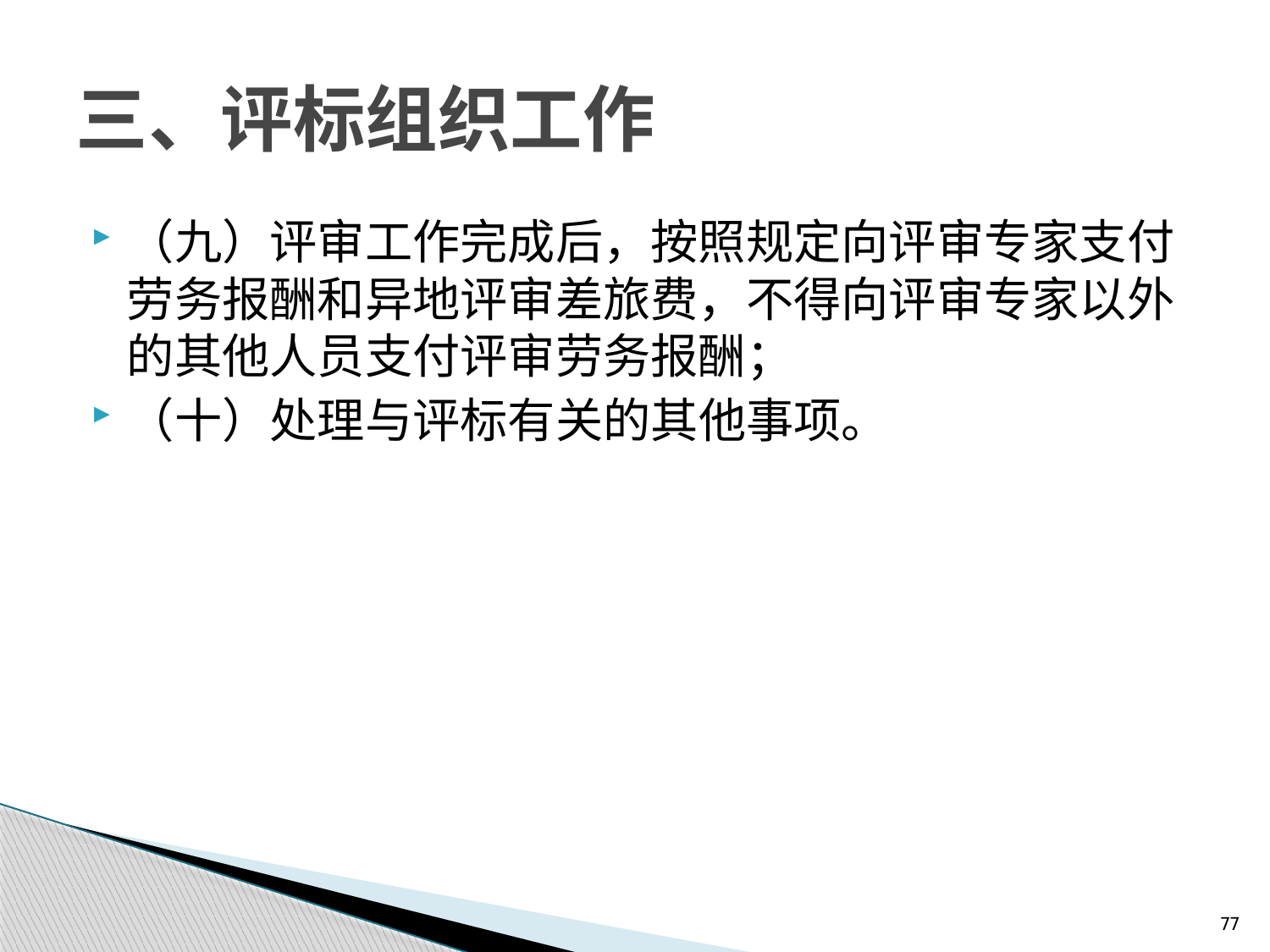

# 三、评标组织工作
（九）评审工作完成后，按照规定向评审专家支付劳务报酬和异地评审差旅费，不得向评审专家以外的其他人员支付评审劳务报酬；
（十）处理与评标有关的其他事项。
77